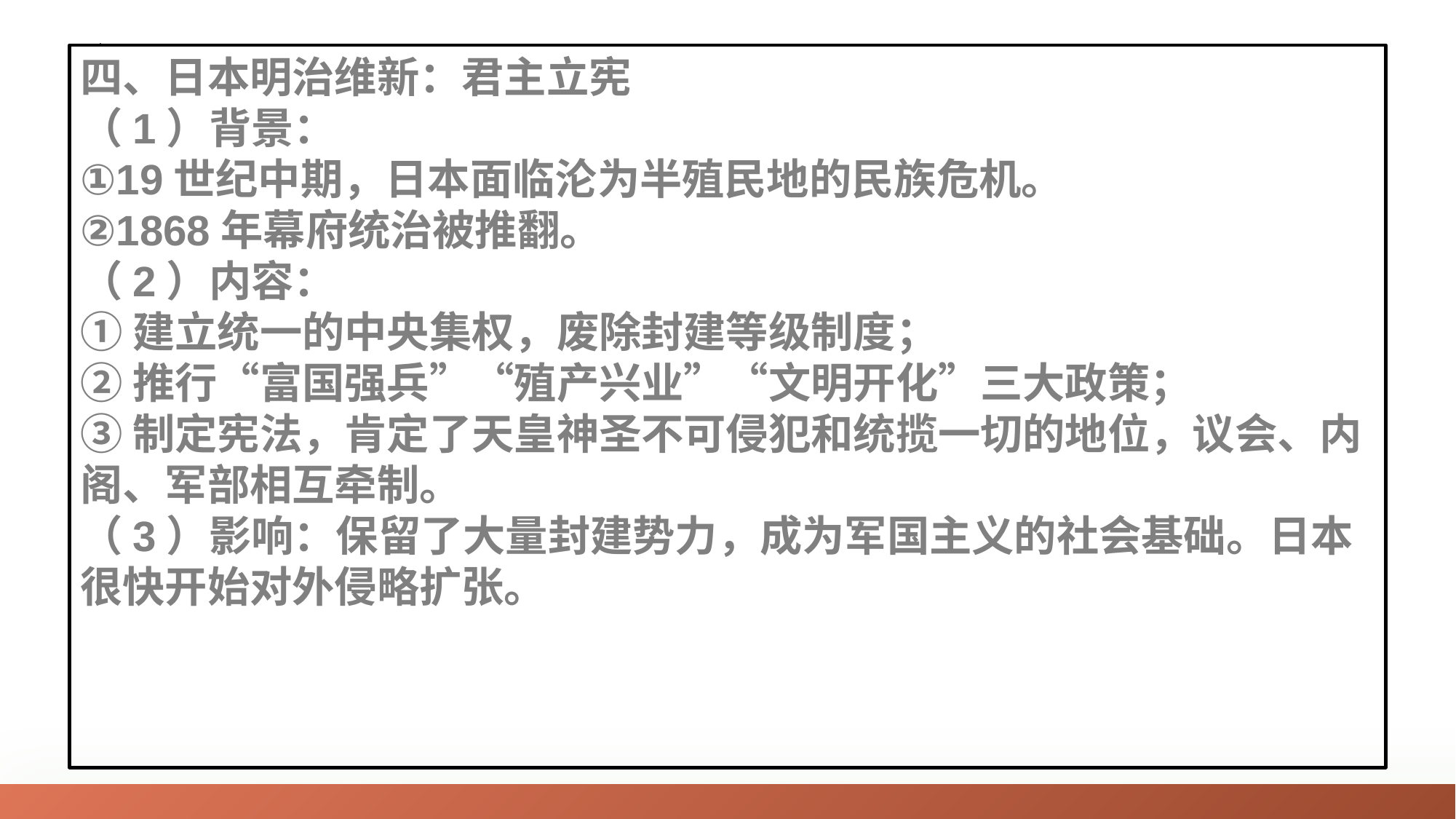

四、日本明治维新：君主立宪
（1）背景：
①19世纪中期，日本面临沦为半殖民地的民族危机。
②1868年幕府统治被推翻。
（2）内容：
①建立统一的中央集权，废除封建等级制度；
②推行“富国强兵”“殖产兴业”“文明开化”三大政策；
③制定宪法，肯定了天皇神圣不可侵犯和统揽一切的地位，议会、内阁、军部相互牵制。
（3）影响：保留了大量封建势力，成为军国主义的社会基础。日本很快开始对外侵略扩张。

02
稿定PPT
稿定PPT，海量素材持续更新，上千款模板选择总有一款适合你